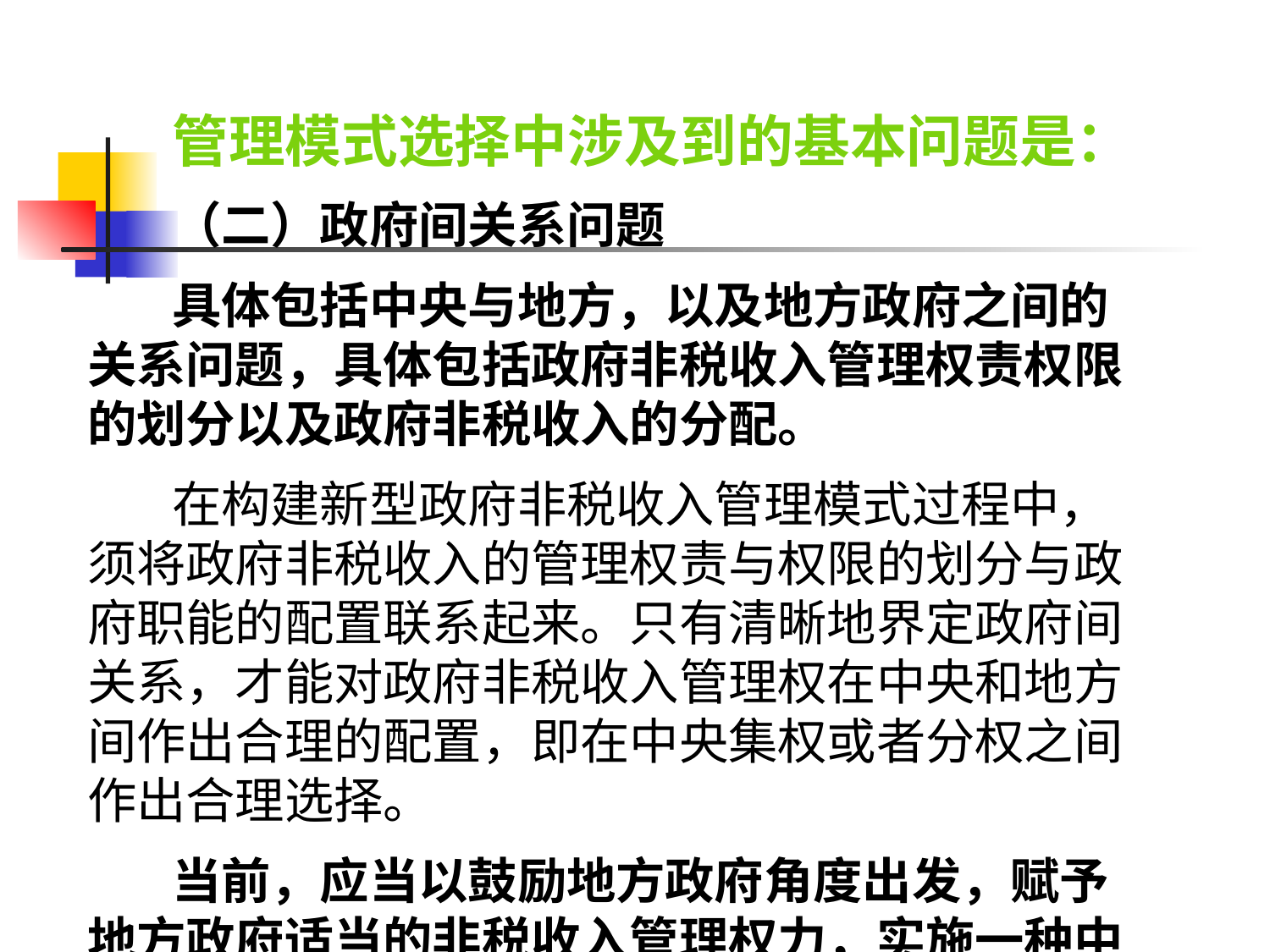

管理模式选择中涉及到的基本问题是：
（二）政府间关系问题
具体包括中央与地方，以及地方政府之间的关系问题，具体包括政府非税收入管理权责权限的划分以及政府非税收入的分配。
在构建新型政府非税收入管理模式过程中，须将政府非税收入的管理权责与权限的划分与政府职能的配置联系起来。只有清晰地界定政府间关系，才能对政府非税收入管理权在中央和地方间作出合理的配置，即在中央集权或者分权之间作出合理选择。
当前，应当以鼓励地方政府角度出发，赋予地方政府适当的非税收入管理权力，实施一种中央集权适度向地方分权转变的非税收入管理模式。